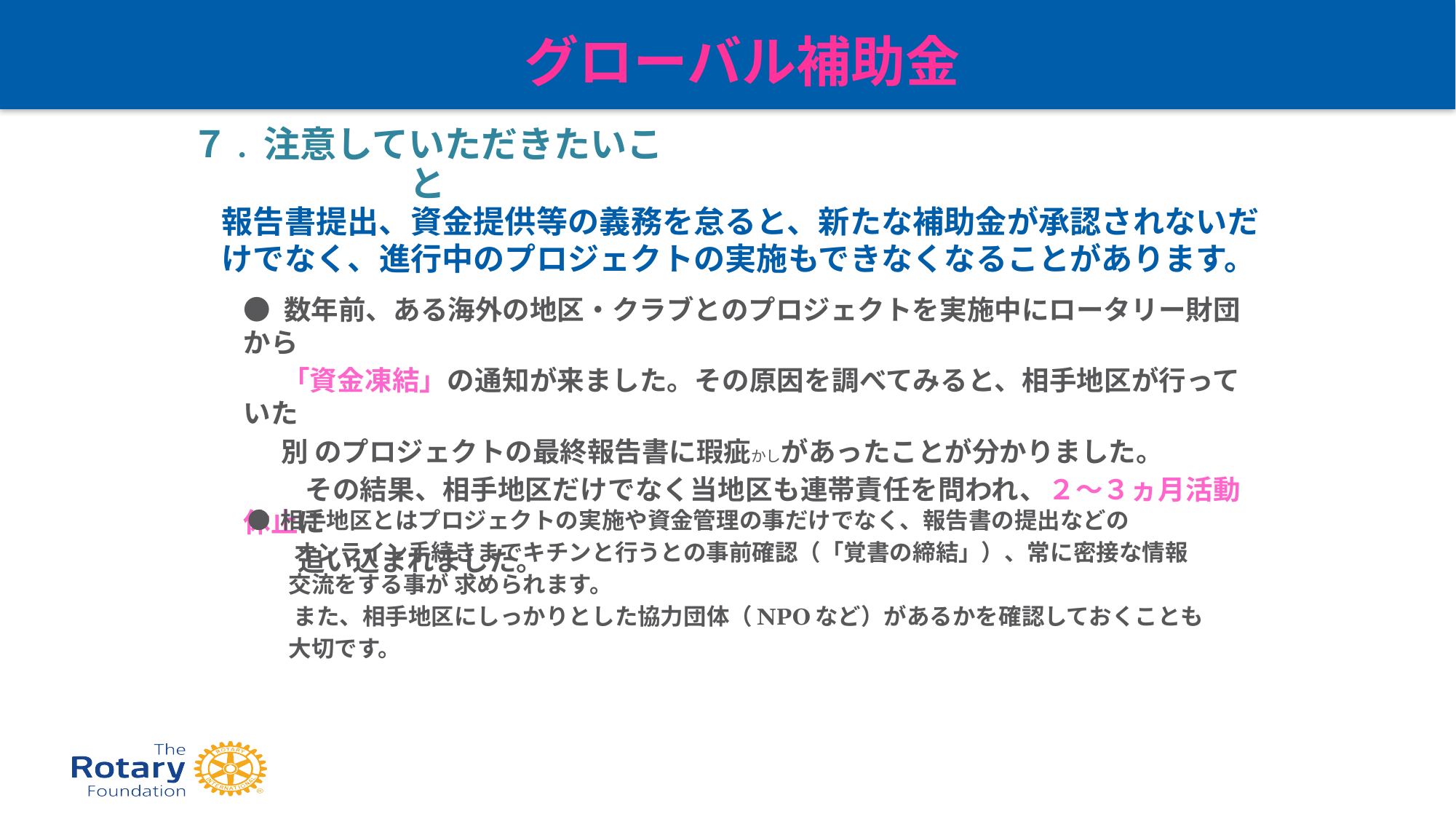

グローバル補助金
７. 注意していただきたいこと
報告書提出、資金提供等の義務を怠ると、新たな補助金が承認されないだけでなく、進行中のプロジェクトの実施もできなくなることがあります。
● 数年前、ある海外の地区・クラブとのプロジェクトを実施中にロータリー財団から
     「資金凍結」の通知が来ました。その原因を調べてみると、相手地区が行っていた
     別 のプロジェクトの最終報告書に瑕疵かしがあったことが分かりました。
　 　その結果、相手地区だけでなく当地区も連帯責任を問われ、２～３ヵ月活動休止に
　　追い込まれました。
 ● 相手地区とはプロジェクトの実施や資金管理の事だけでなく、報告書の提出などの
　　 オンライン手続きまでキチンと行うとの事前確認（「覚書の締結」）、常に密接な情報
　　交流をする事が 求められます。
　　 また、相手地区にしっかりとした協力団体（NPOなど）があるかを確認しておくことも
　　大切です。